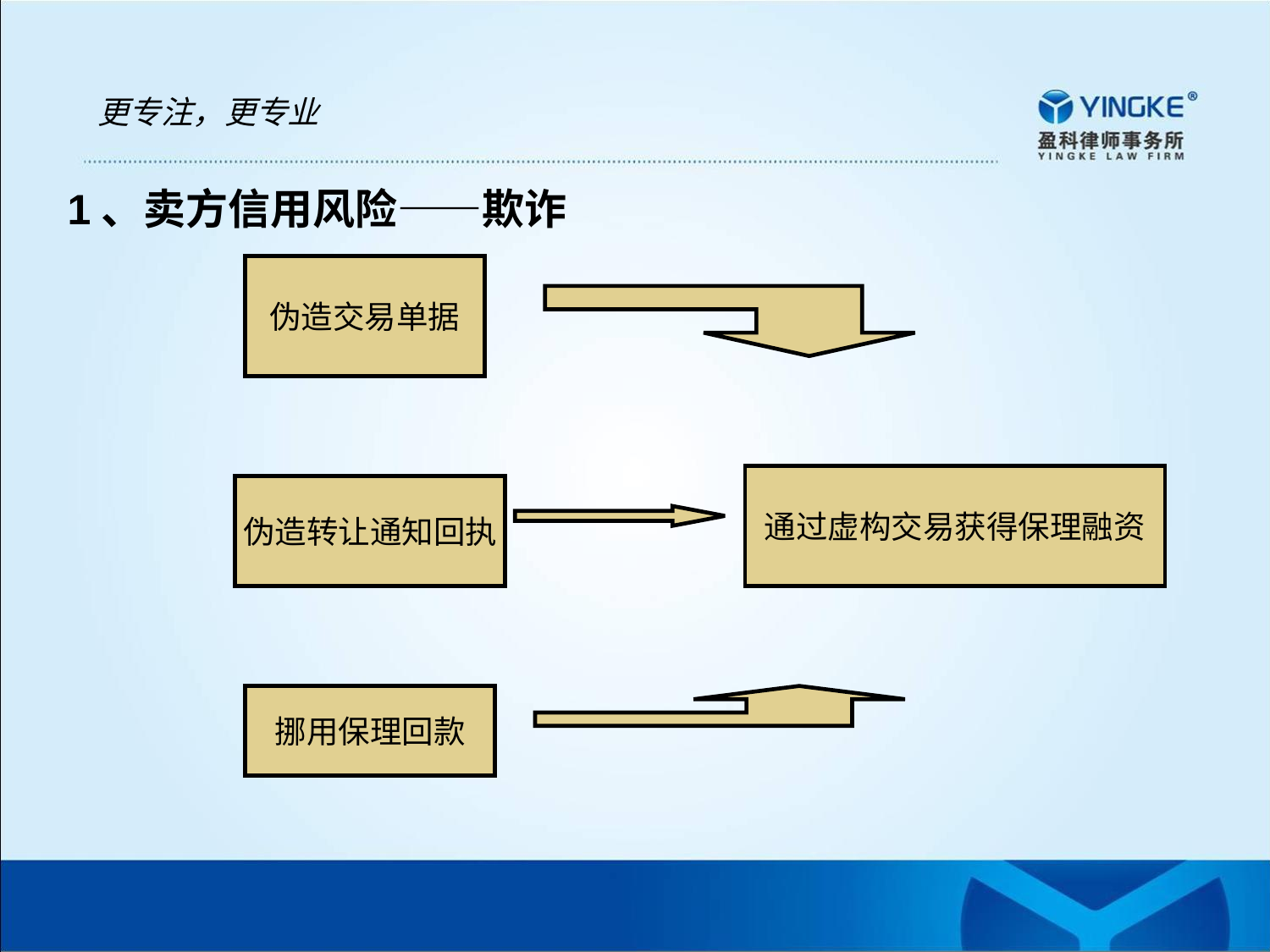

更专注，更专业
1、卖方信用风险——欺诈

伪造交易单据

通过虚构交易获得保理融资
伪造转让通知回执

挪用保理回款